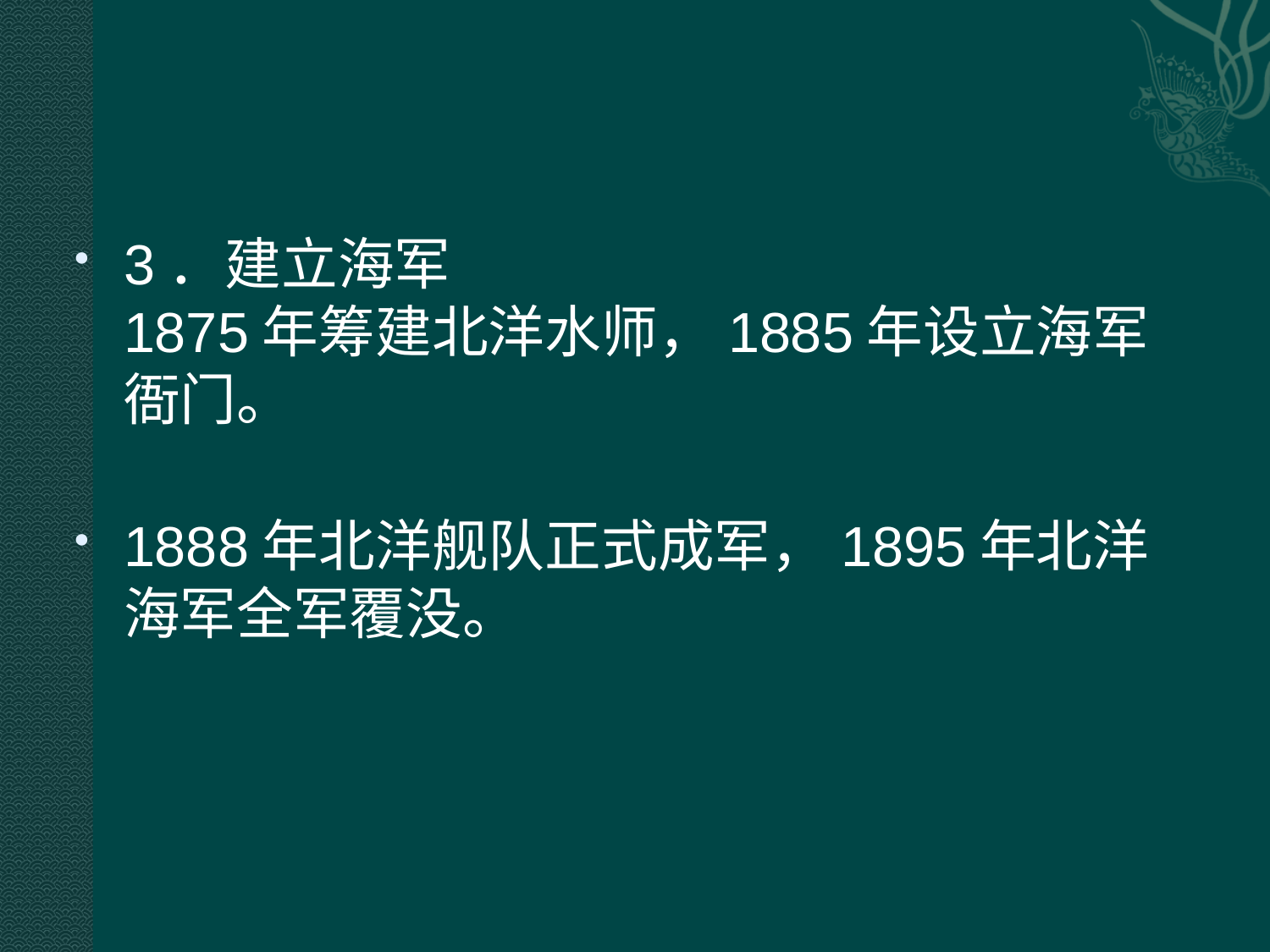

#
3．建立海军
1875年筹建北洋水师，1885年设立海军衙门。
1888年北洋舰队正式成军，1895年北洋海军全军覆没。